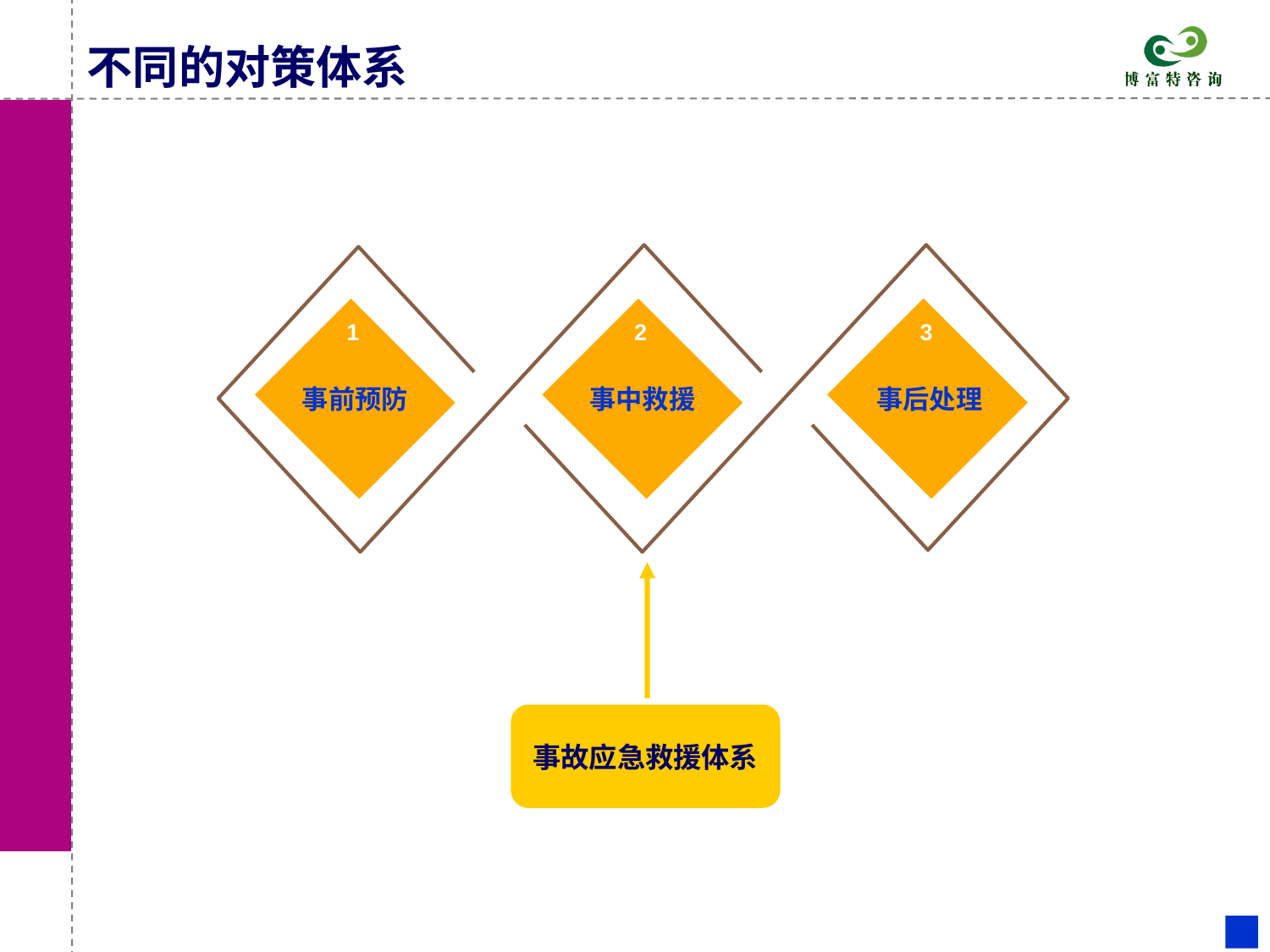

# 不同的对策体系

1
2
3

事前预防
事中救援
事后处理
1
2
3

事故应急救援体系
7